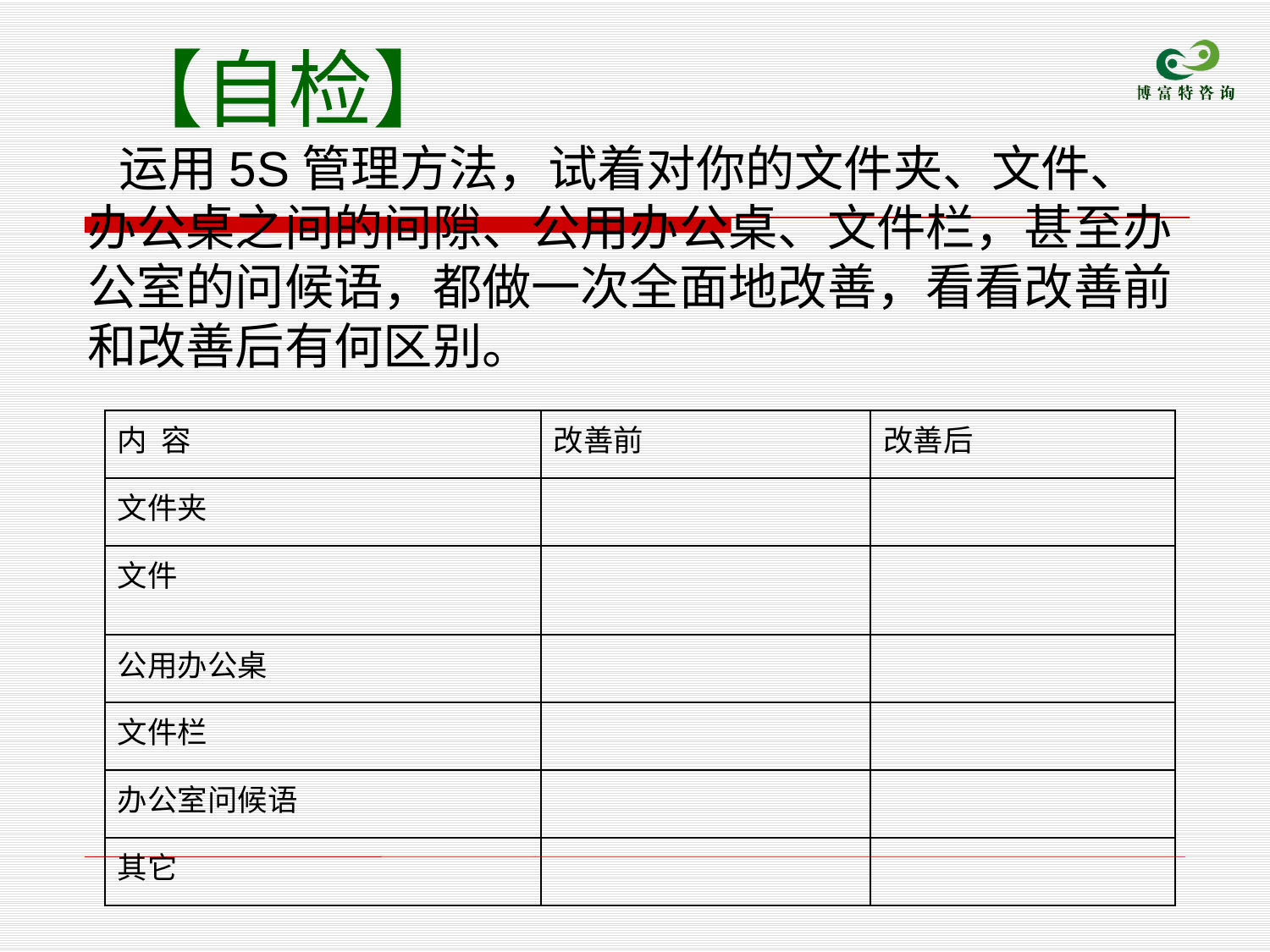

【自检】
运用5S管理方法，试着对你的文件夹、文件、办公桌之间的间隙、公用办公桌、文件栏，甚至办公室的问候语，都做一次全面地改善，看看改善前和改善后有何区别。
| 内 容 | 改善前 | 改善后 |
| --- | --- | --- |
| 文件夹 |  |  |
| 文件 |  |  |
| 公用办公桌 |  |  |
| 文件栏 |  |  |
| 办公室问候语 |  |  |
| 其它 |  |  |
629